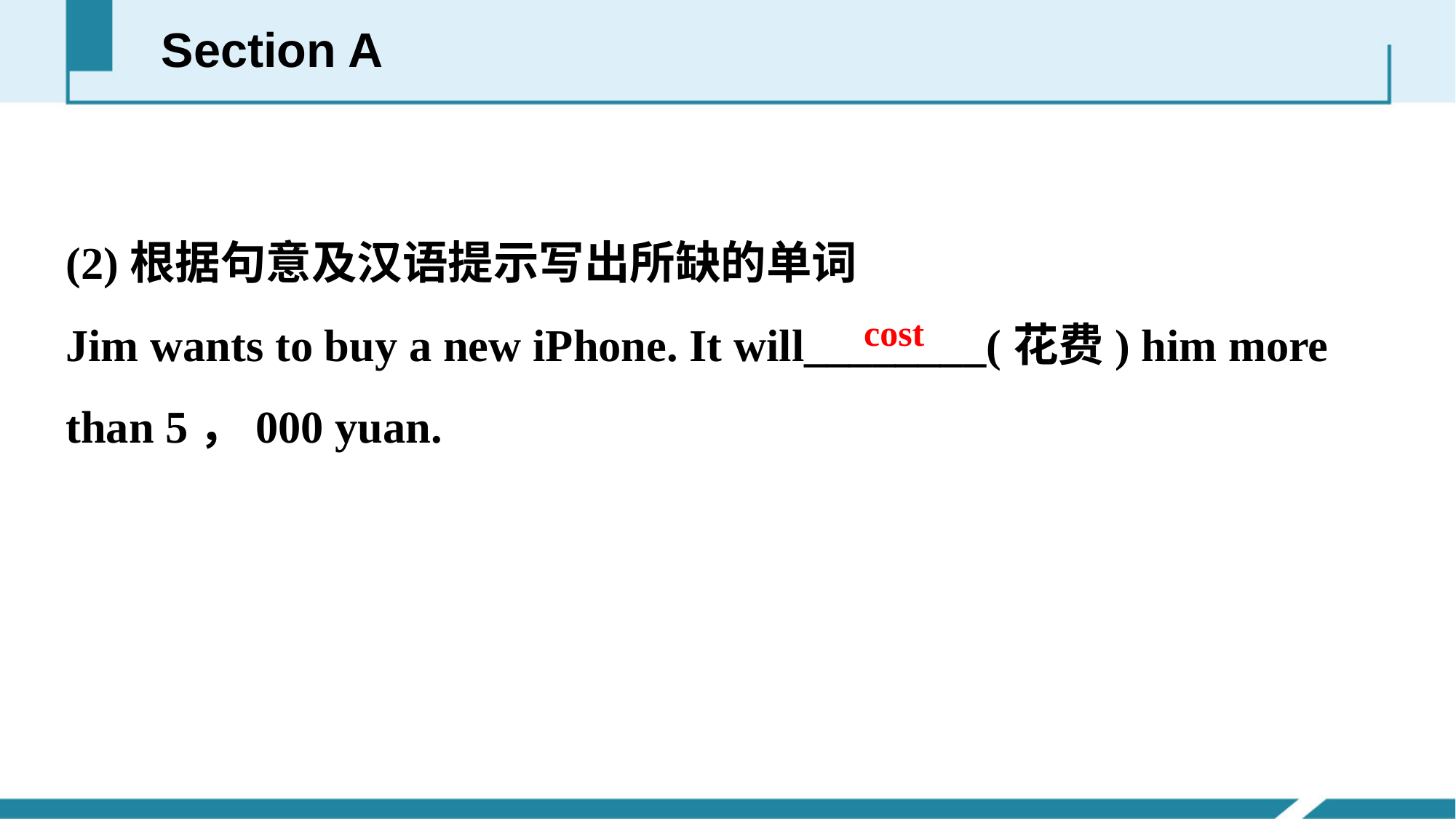

Section A
(2)根据句意及汉语提示写出所缺的单词
Jim wants to buy a new iPhone. It will________(花费) him more than 5，000 yuan.
cost